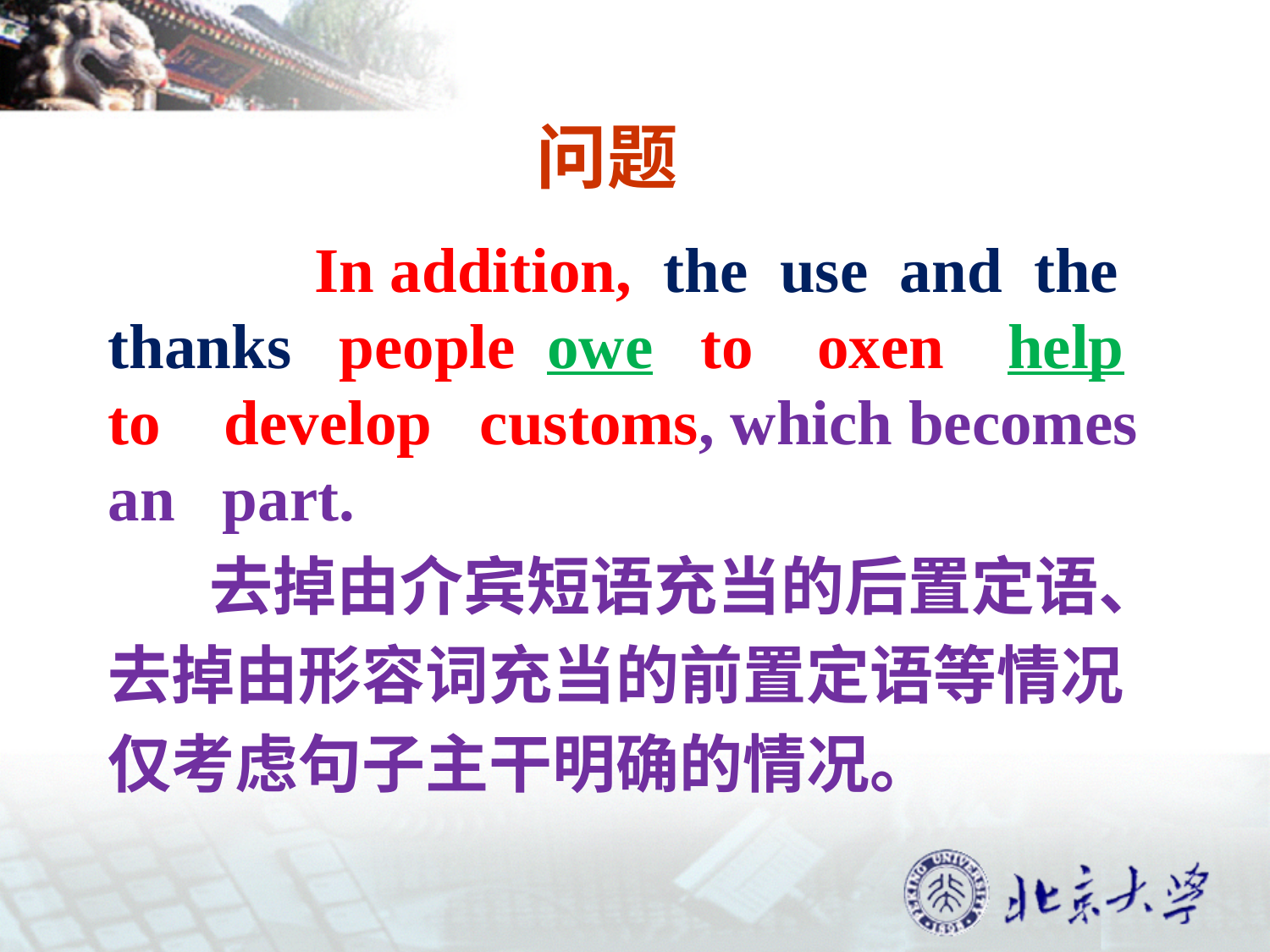

# 问题
             In addition,  the  use  and  the thanks   people  owe   to    oxen    help   to    develop   customs, which becomes an   part.
      去掉由介宾短语充当的后置定语、
去掉由形容词充当的前置定语等情况
仅考虑句子主干明确的情况。